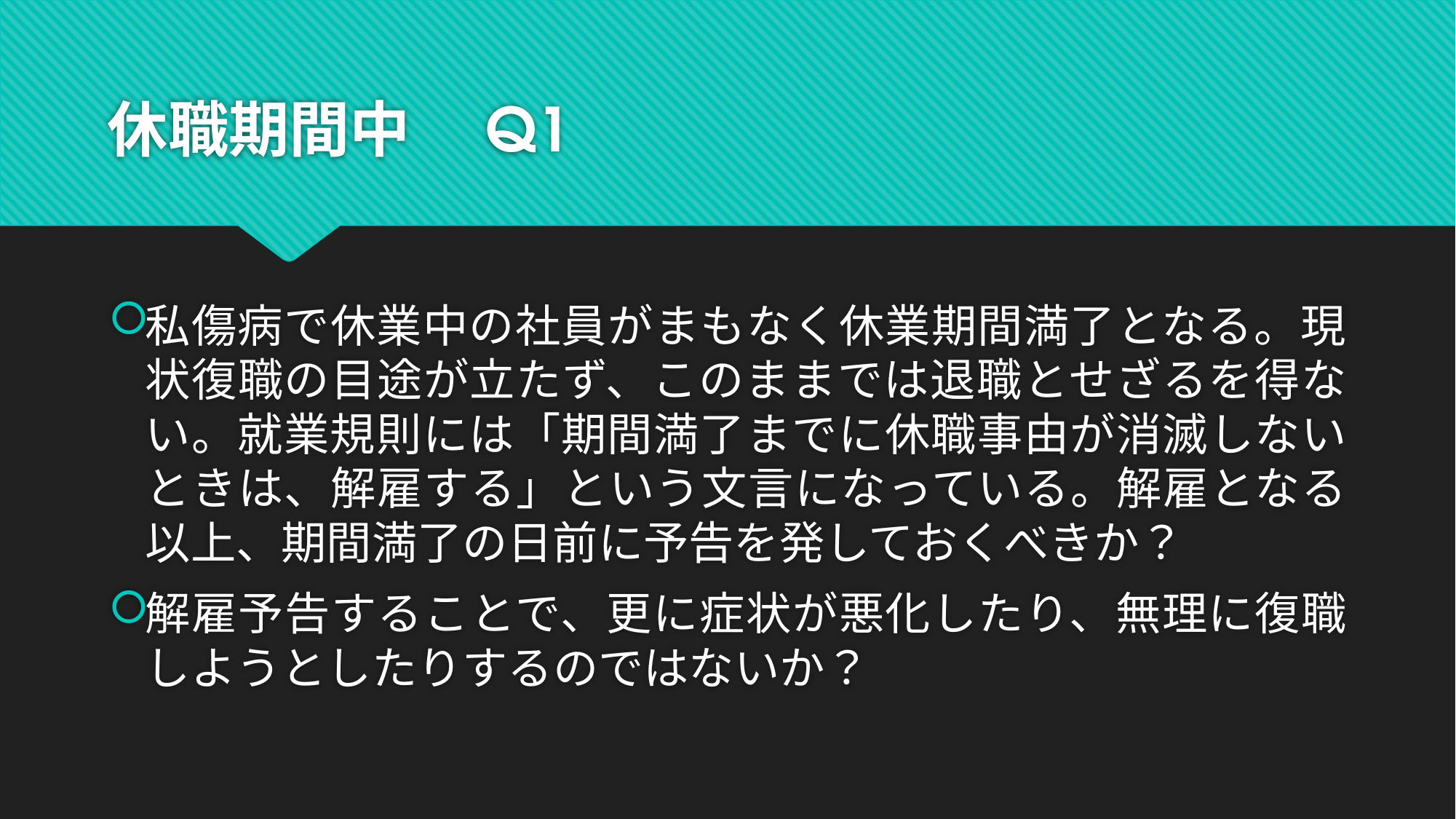

# 休職期間中　Q1
私傷病で休業中の社員がまもなく休業期間満了となる。現状復職の目途が立たず、このままでは退職とせざるを得ない。就業規則には「期間満了までに休職事由が消滅しないときは、解雇する」という文言になっている。解雇となる以上、期間満了の日前に予告を発しておくべきか？
解雇予告することで、更に症状が悪化したり、無理に復職しようとしたりするのではないか？